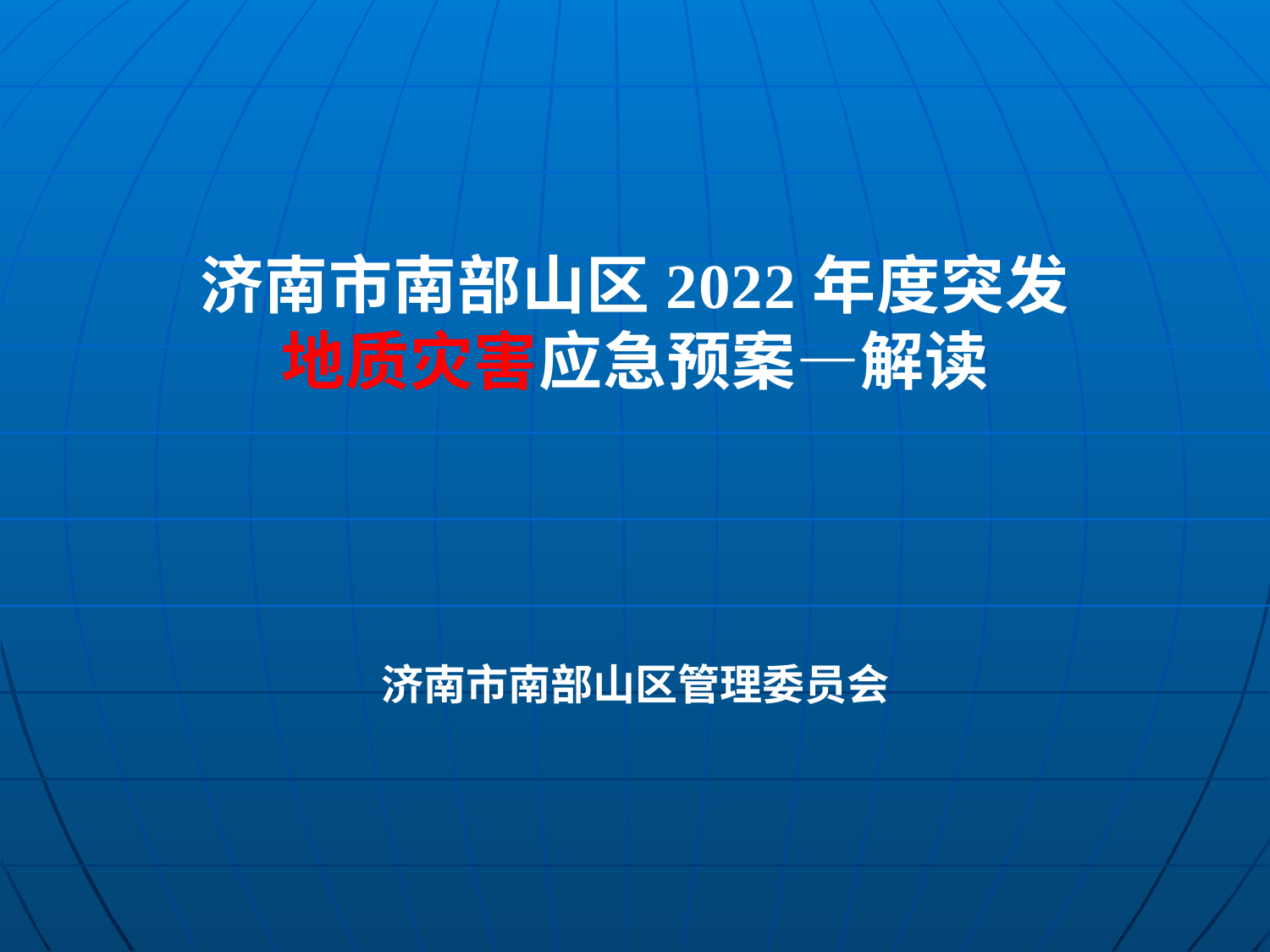

# 济南市南部山区2022年度突发 地质灾害应急预案—解读

济南市南部山区管理委员会